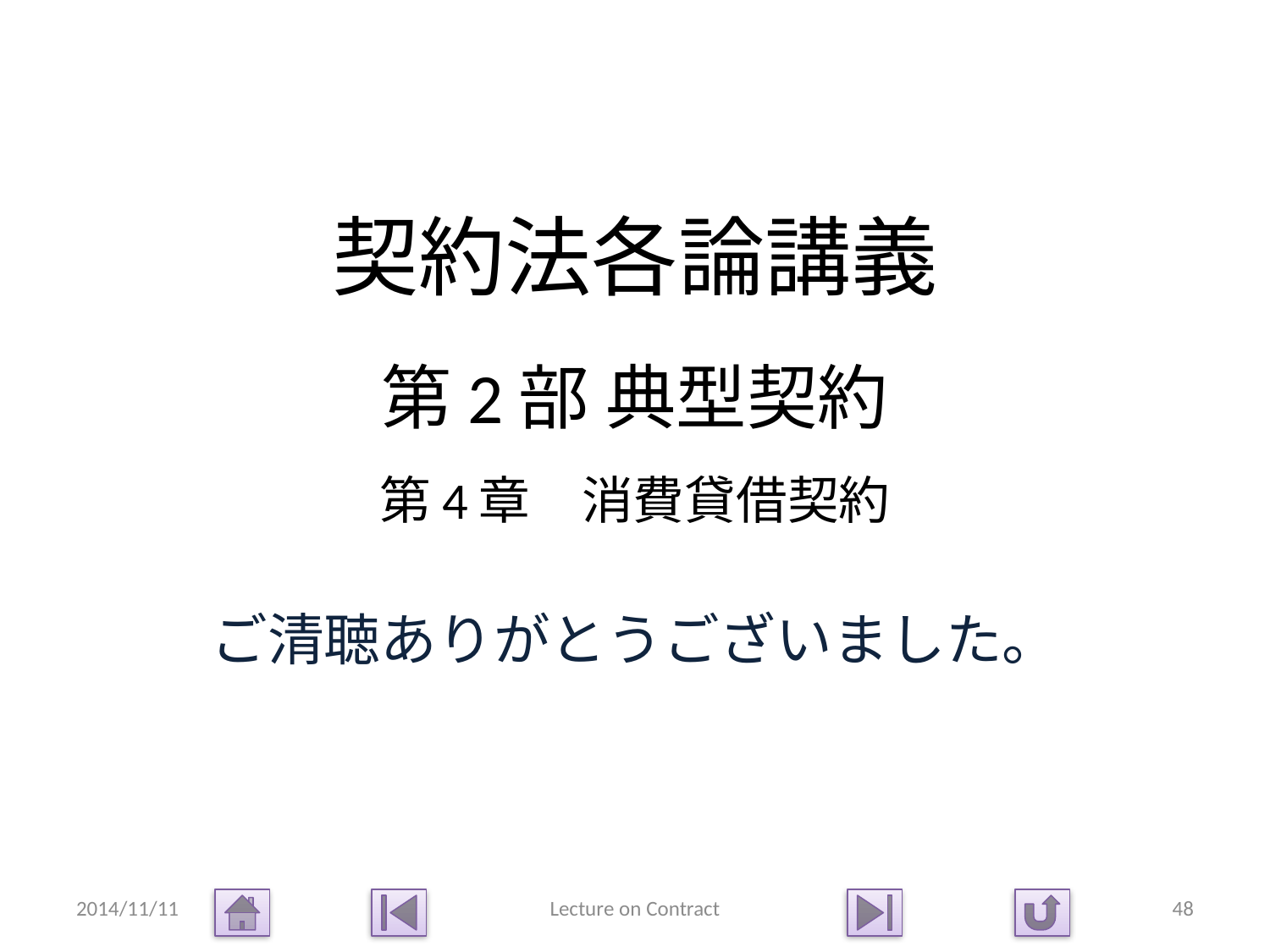

# 契約法各論講義 　 第2部 典型契約 第4章　消費貸借契約
ご清聴ありがとうございました。
2014/11/11
Lecture on Contract
48